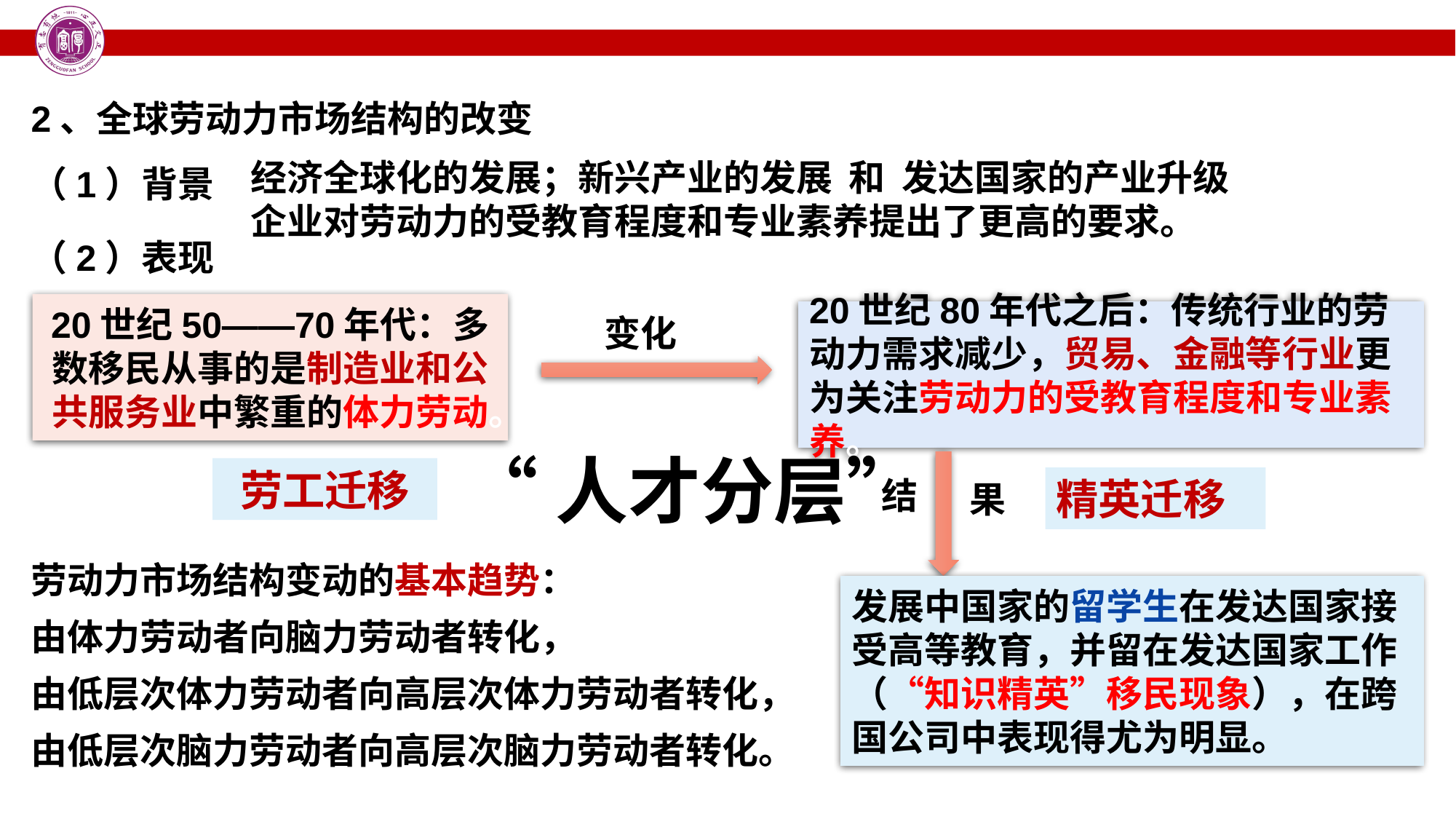

2、全球劳动力市场结构的改变
（1）背景
经济全球化的发展；新兴产业的发展  和  发达国家的产业升级
企业对劳动力的受教育程度和专业素养提出了更高的要求。
（2）表现
20世纪50——70年代：多数移民从事的是制造业和公共服务业中繁重的体力劳动。
20世纪80年代之后：传统行业的劳动力需求减少，贸易、金融等行业更为关注劳动力的受教育程度和专业素养。
变化

“人才分层”
劳工迁移
结
精英迁移
果

劳动力市场结构变动的基本趋势：
由体力劳动者向脑力劳动者转化，
由低层次体力劳动者向高层次体力劳动者转化，
由低层次脑力劳动者向高层次脑力劳动者转化。
发展中国家的留学生在发达国家接受高等教育，并留在发达国家工作（“知识精英”移民现象），在跨国公司中表现得尤为明显。